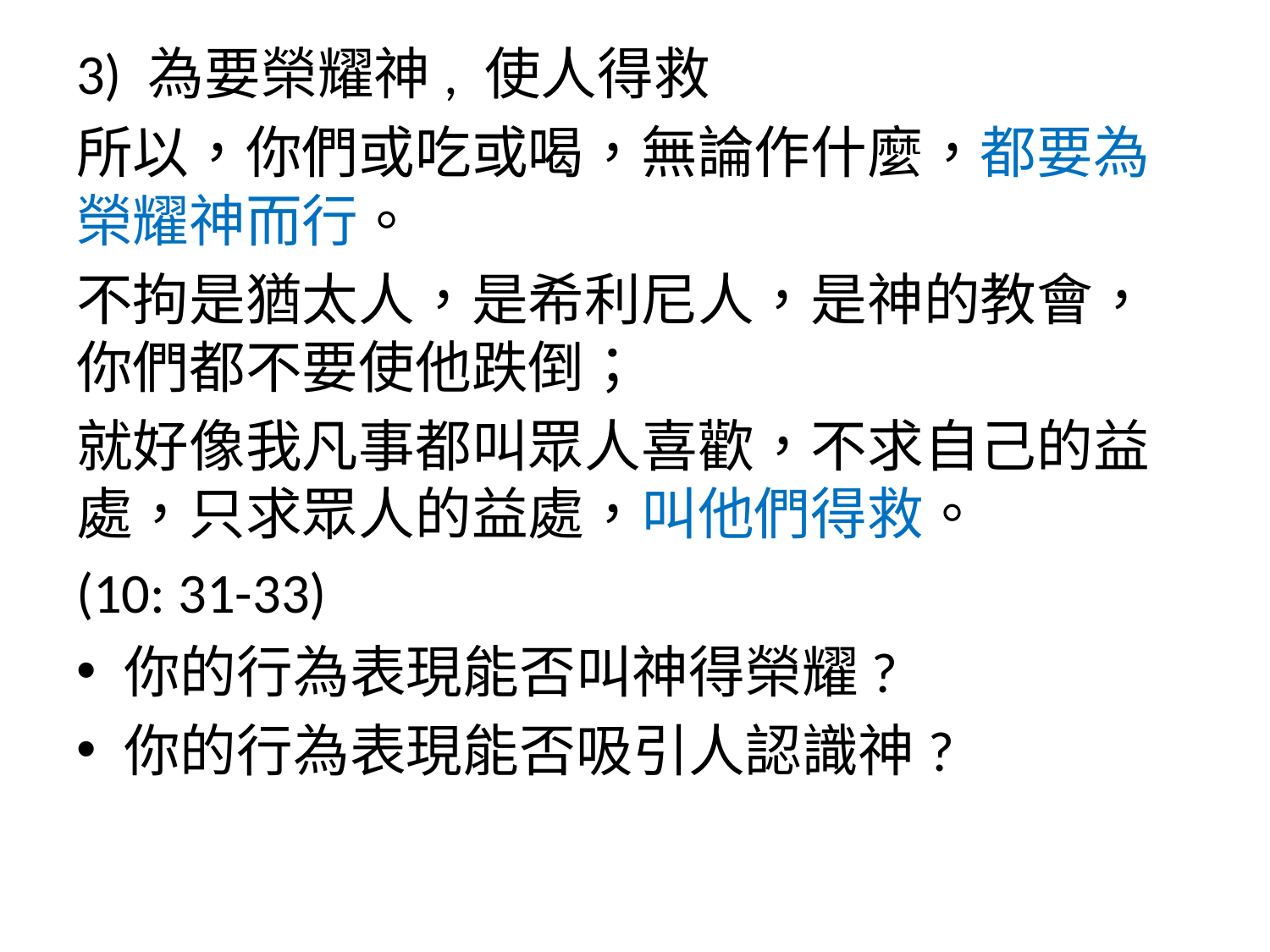

3) 為要榮耀神, 使人得救
所以，你們或吃或喝，無論作什麼，都要為榮耀神而行。
不拘是猶太人，是希利尼人，是神的教會，你們都不要使他跌倒；
就好像我凡事都叫眾人喜歡，不求自己的益處，只求眾人的益處，叫他們得救。
(10: 31-33)
你的行為表現能否叫神得榮耀?
你的行為表現能否吸引人認識神?